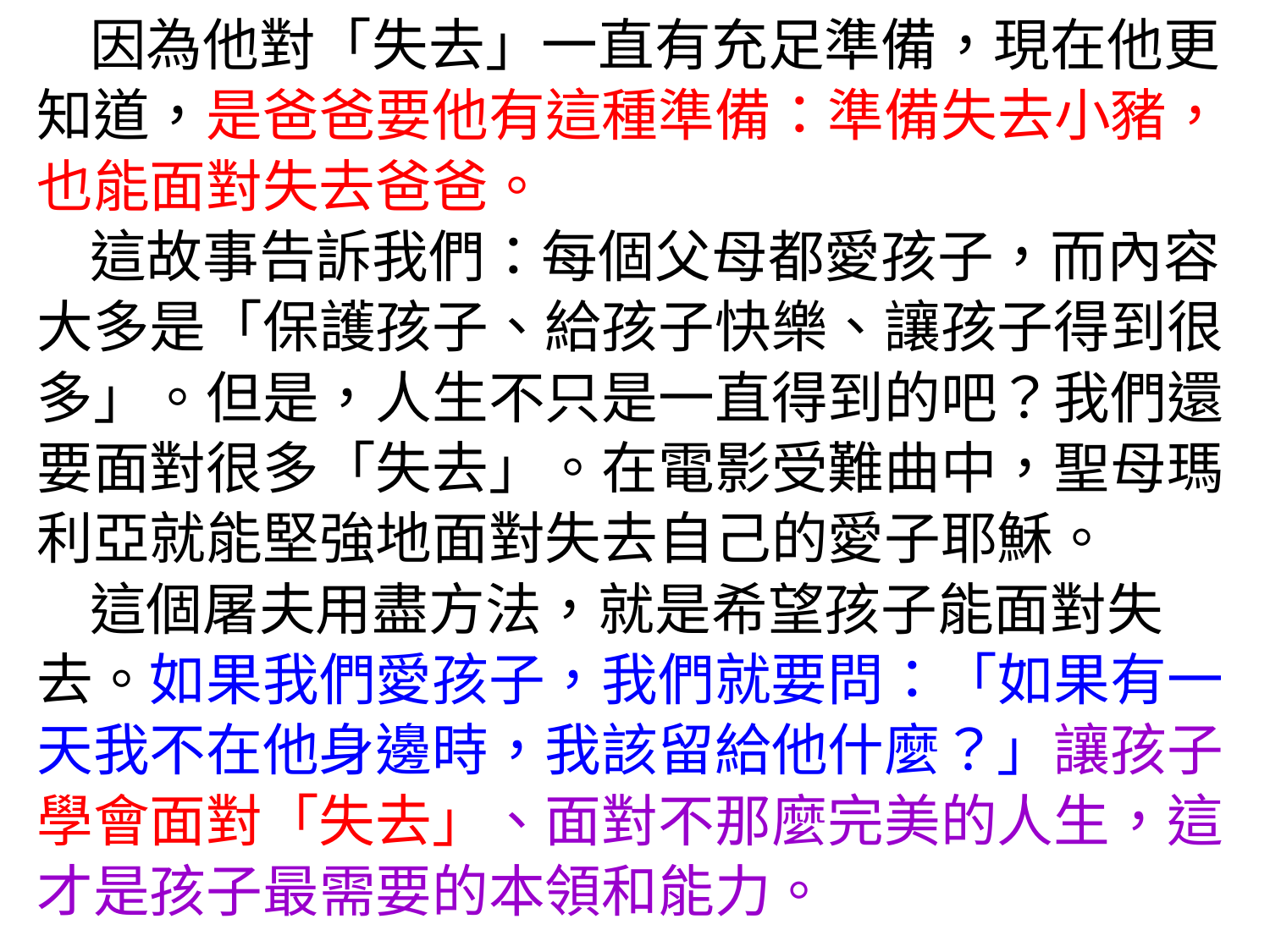

因為他對「失去」一直有充足準備，現在他更知道，是爸爸要他有這種準備：準備失去小豬，也能面對失去爸爸。
     這故事告訴我們：每個父母都愛孩子，而內容大多是「保護孩子、給孩子快樂、讓孩子得到很多」。但是，人生不只是一直得到的吧？我們還要面對很多「失去」。在電影受難曲中，聖母瑪利亞就能堅強地面對失去自己的愛子耶穌。
     這個屠夫用盡方法，就是希望孩子能面對失去。如果我們愛孩子，我們就要問：「如果有一天我不在他身邊時，我該留給他什麼？」讓孩子學會面對「失去」、面對不那麼完美的人生，這才是孩子最需要的本領和能力。